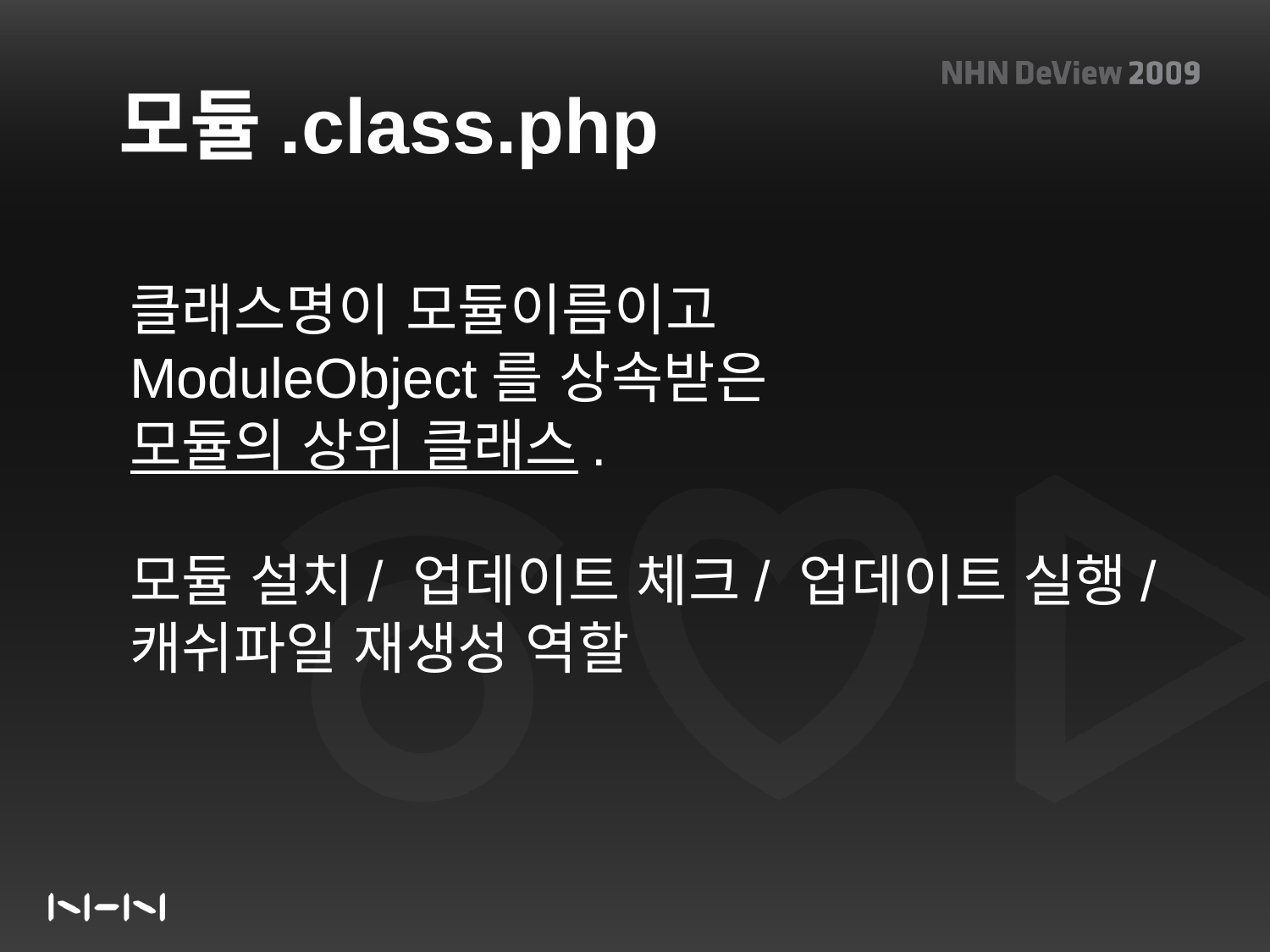

모듈.class.php
클래스명이 모듈이름이고
ModuleObject를 상속받은
모듈의 상위 클래스.

모듈 설치/ 업데이트 체크/ 업데이트 실행/
캐쉬파일 재생성 역할